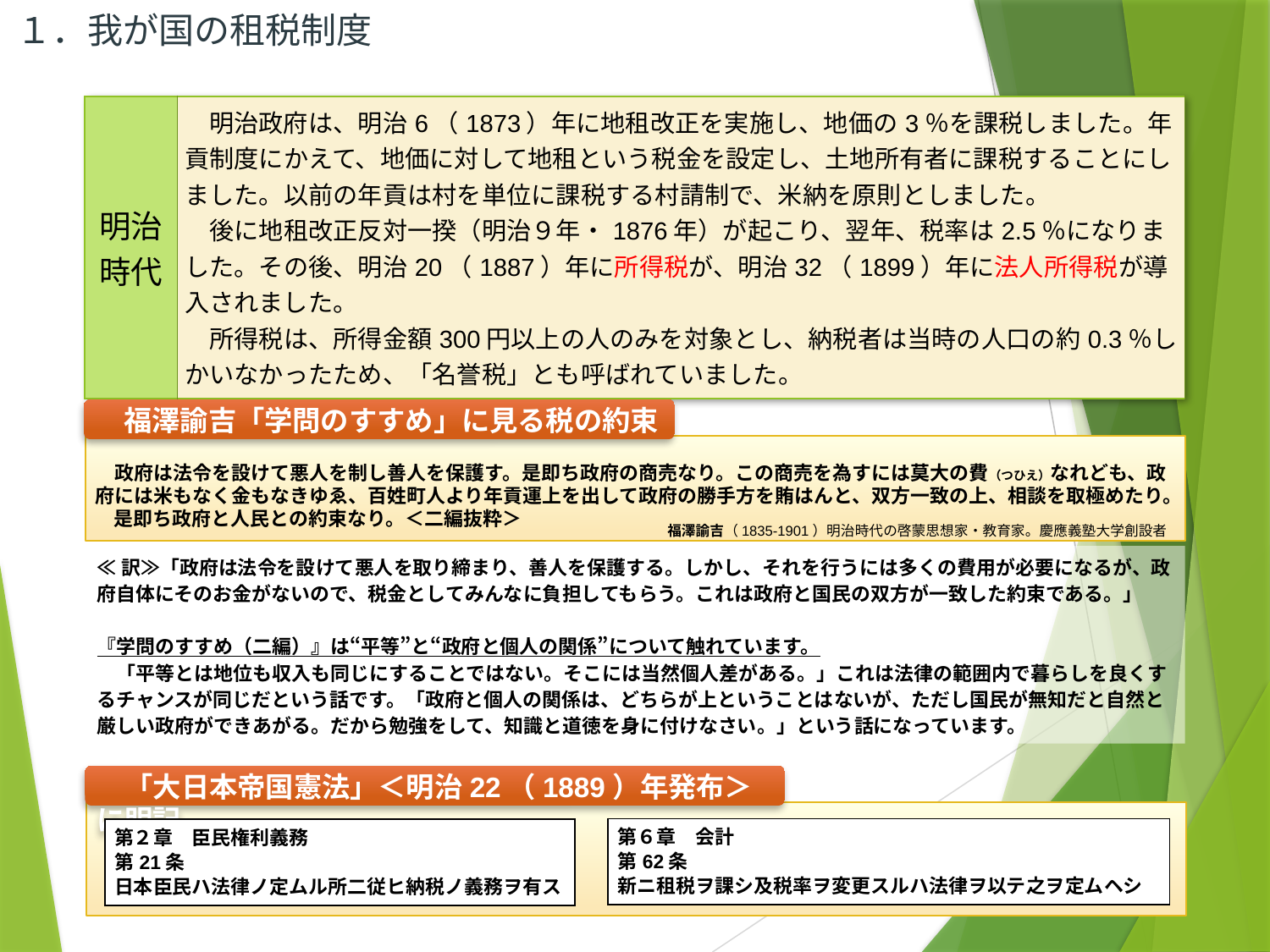

１．我が国の租税制度
| 明治時代 | 明治政府は、明治6（1873）年に地租改正を実施し、地価の3％を課税しました。年貢制度にかえて、地価に対して地租という税金を設定し、土地所有者に課税することにしました。以前の年貢は村を単位に課税する村請制で、米納を原則としました。 　後に地租改正反対一揆（明治９年・1876年）が起こり、翌年、税率は2.5％になりました。その後、明治20（1887）年に所得税が、明治32（1899）年に法人所得税が導入されました。 　所得税は、所得金額300円以上の人のみを対象とし、納税者は当時の人口の約0.3％しかいなかったため、「名誉税」とも呼ばれていました。 |
| --- | --- |
　福澤諭吉「学問のすすめ」に見る税の約束

　政府は法令を設けて悪人を制し善人を保護す。是即ち政府の商売なり。この商売を為すには莫大の費（つひえ）なれども、政府には米もなく金もなきゆゑ、百姓町人より年貢運上を出して政府の勝手方を賄はんと、双方一致の上、相談を取極めたり。
是即ち政府と人民との約束なり。＜二編抜粋＞
福澤諭吉（1835-1901）明治時代の啓蒙思想家・教育家。慶應義塾大学創設者
≪訳≫「政府は法令を設けて悪人を取り締まり、善人を保護する。しかし、それを行うには多くの費用が必要になるが、政府自体にそのお金がないので、税金としてみんなに負担してもらう。これは政府と国民の双方が一致した約束である。」

『学問のすすめ（二編）』は“平等”と“政府と個人の関係”について触れています。
　「平等とは地位も収入も同じにすることではない。そこには当然個人差がある。」これは法律の範囲内で暮らしを良くするチャンスが同じだという話です。「政府と個人の関係は、どちらが上ということはないが、ただし国民が無知だと自然と厳しい政府ができあがる。だから勉強をして、知識と道徳を身に付けなさい。」という話になっています。
　「大日本帝国憲法」＜明治22（1889）年発布＞に明記

| 第６章　会計 第62条　 新ニ租税ヲ課シ及税率ヲ変更スルハ法律ヲ以テ之ヲ定ムヘシ |
| --- |
| 第２章　臣民権利義務 第21条　 日本臣民ハ法律ノ定ムル所二従ヒ納税ノ義務ヲ有ス |
| --- |